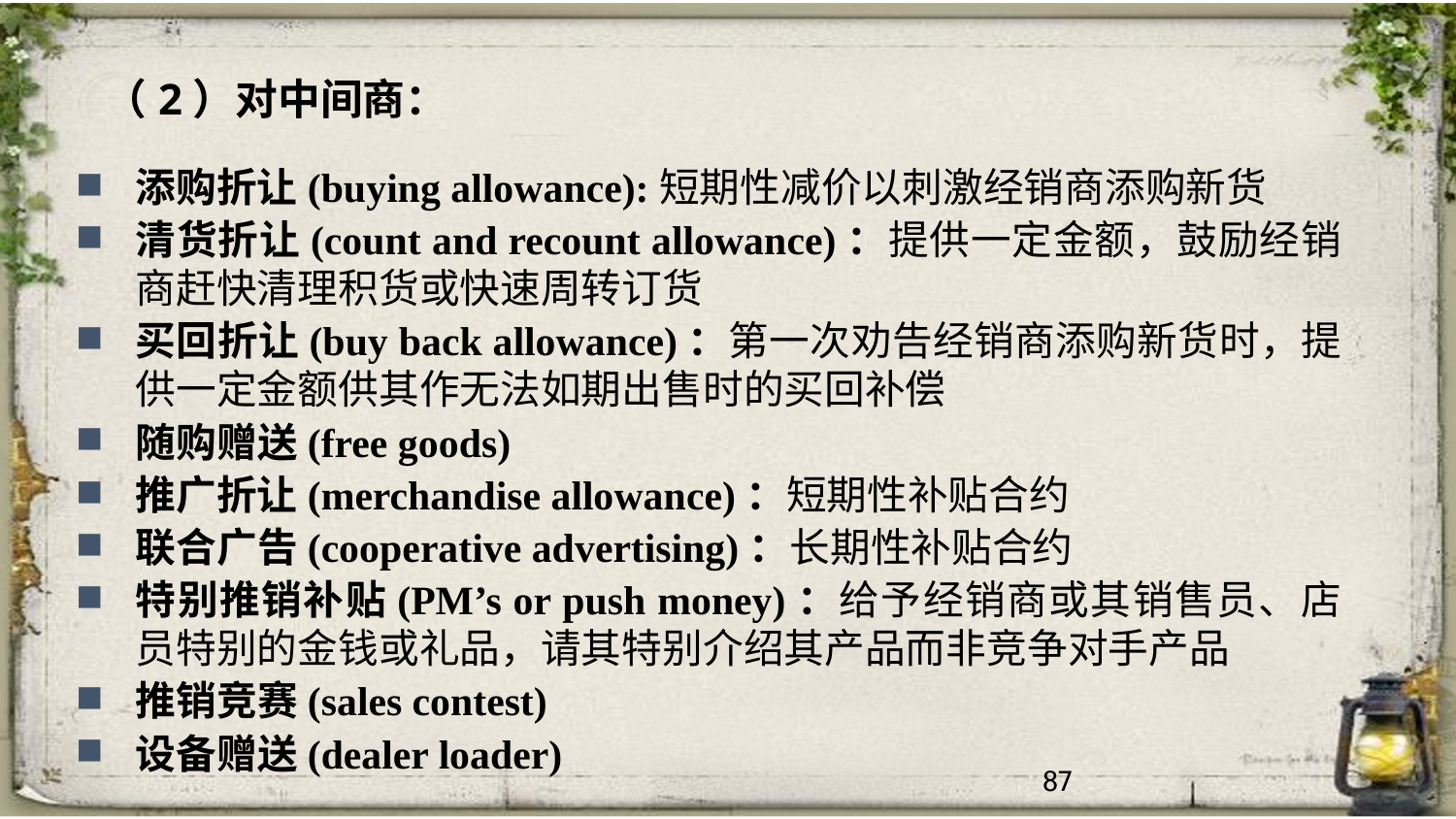

87
（2）对中间商：
添购折让(buying allowance):短期性减价以刺激经销商添购新货
清货折让(count and recount allowance)：提供一定金额，鼓励经销商赶快清理积货或快速周转订货
买回折让(buy back allowance)：第一次劝告经销商添购新货时，提供一定金额供其作无法如期出售时的买回补偿
随购赠送(free goods)
推广折让(merchandise allowance)：短期性补贴合约
联合广告(cooperative advertising)：长期性补贴合约
特别推销补贴(PM’s or push money)：给予经销商或其销售员、店员特别的金钱或礼品，请其特别介绍其产品而非竞争对手产品
推销竞赛(sales contest)
设备赠送(dealer loader)